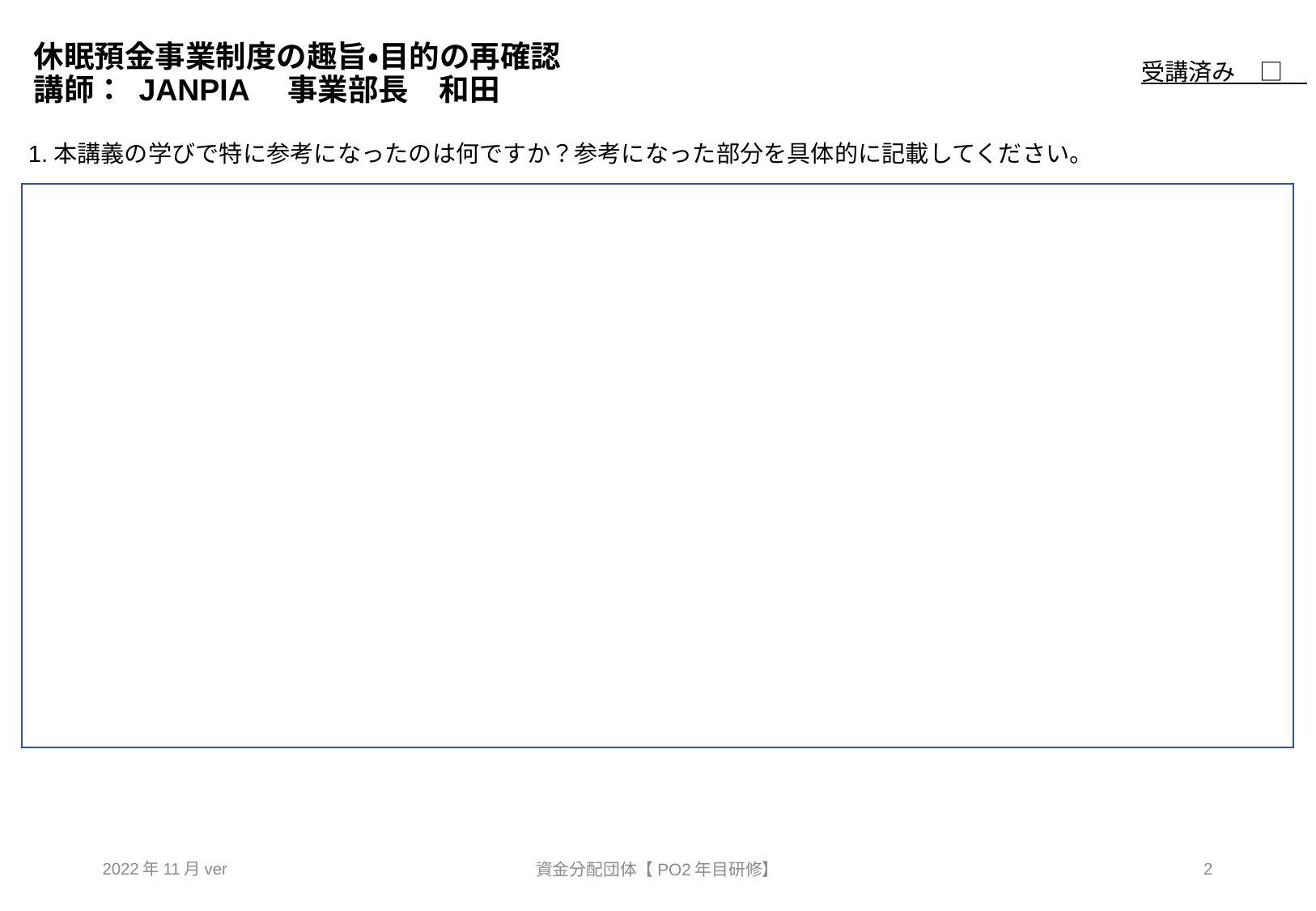

# 休眠預金事業制度の趣旨・目的の再確認 講師： JANPIA　事業部長　和田
受講済み　□
1.本講義の学びで特に参考になったのは何ですか？参考になった部分を具体的に記載してください。

2022年11月ver
資金分配団体【PO2年目研修】
2